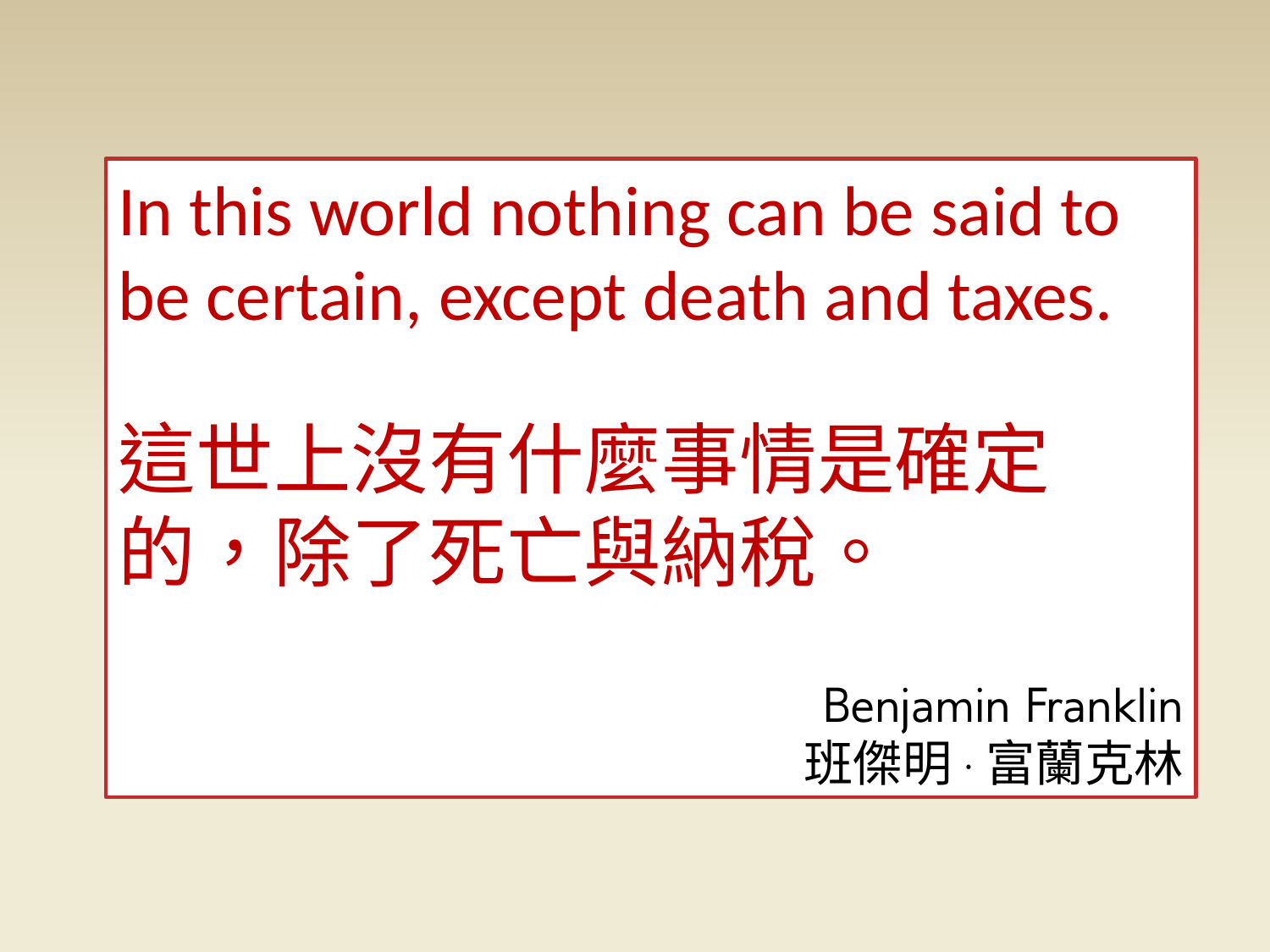

In this world nothing can be said to be certain, except death and taxes.

這世上沒有什麼事情是確定的，除了死亡與納稅。

Benjamin Franklin
班傑明·富蘭克林